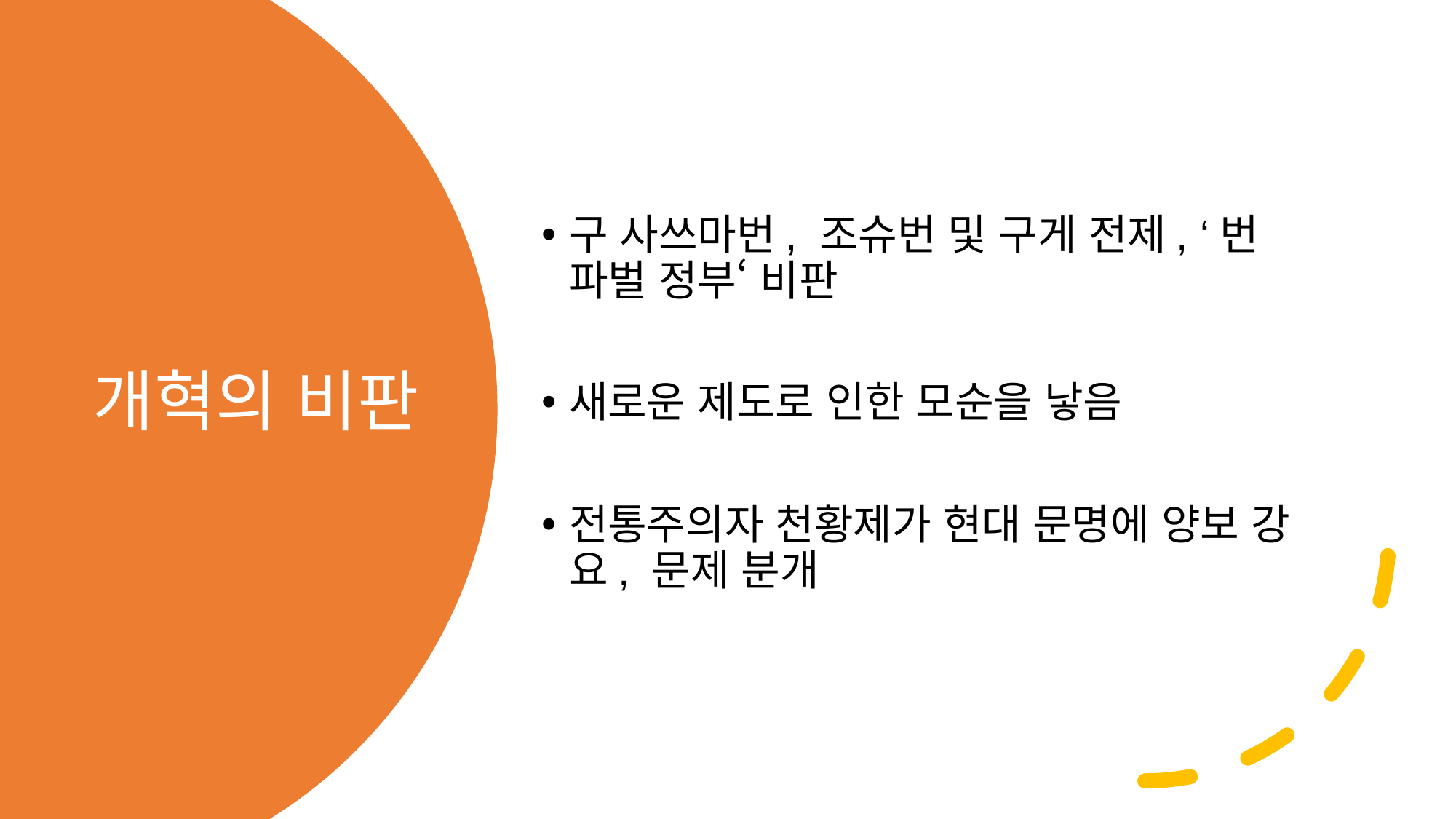

구 사쓰마번, 조슈번 및 구게 전제, ‘번 파벌 정부‘ 비판

새로운 제도로 인한 모순을 낳음

전통주의자 천황제가 현대 문명에 양보 강요, 문제 분개
# 개혁의 비판